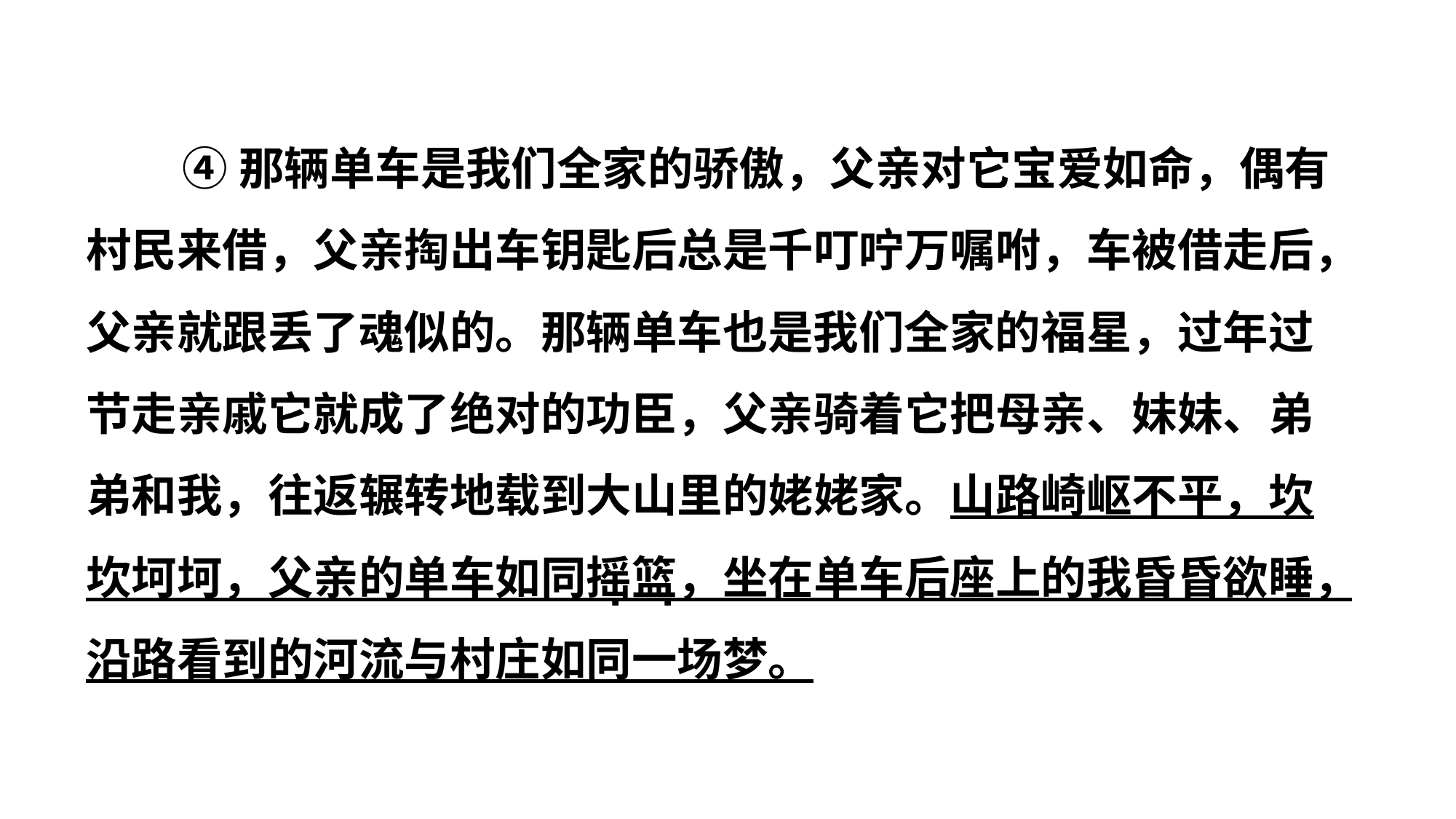

④那辆单车是我们全家的骄傲，父亲对它宝爱如命，偶有村民来借，父亲掏出车钥匙后总是千叮咛万嘱咐，车被借走后，父亲就跟丢了魂似的。那辆单车也是我们全家的福星，过年过节走亲戚它就成了绝对的功臣，父亲骑着它把母亲、妹妹、弟弟和我，往返辗转地载到大山里的姥姥家。山路崎岖不平，坎坎坷坷，父亲的单车如同摇篮，坐在单车后座上的我昏昏欲睡，沿路看到的河流与村庄如同一场梦。
·   ·